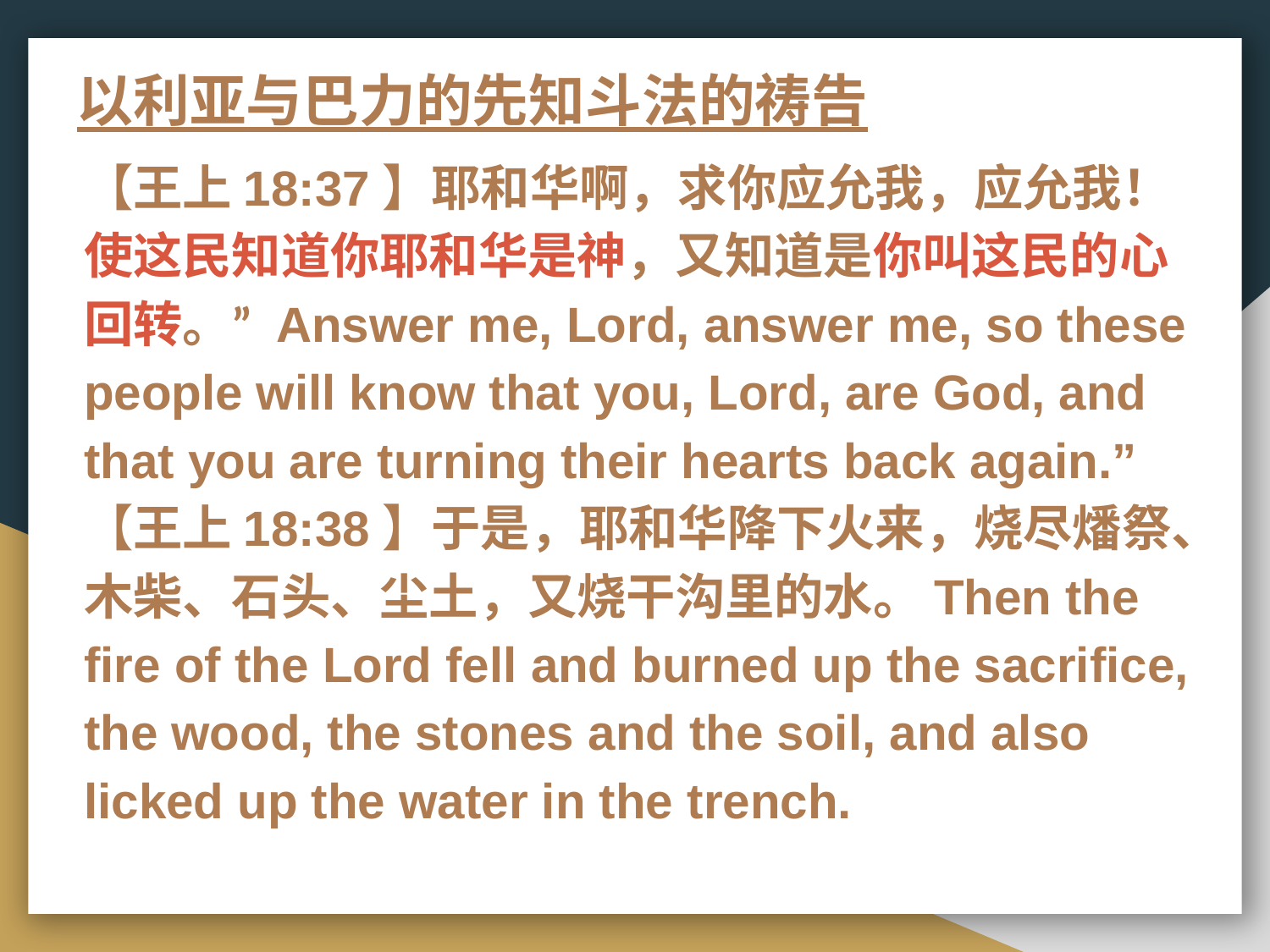

# 以利亚与巴力的先知斗法的祷告
【王上18:37】耶和华啊，求你应允我，应允我！使这民知道你耶和华是神，又知道是你叫这民的心回转。” Answer me, Lord, answer me, so these people will know that you, Lord, are God, and that you are turning their hearts back again.”
【王上18:38】于是，耶和华降下火来，烧尽燔祭、木柴、石头、尘土，又烧干沟里的水。Then the fire of the Lord fell and burned up the sacrifice, the wood, the stones and the soil, and also licked up the water in the trench.